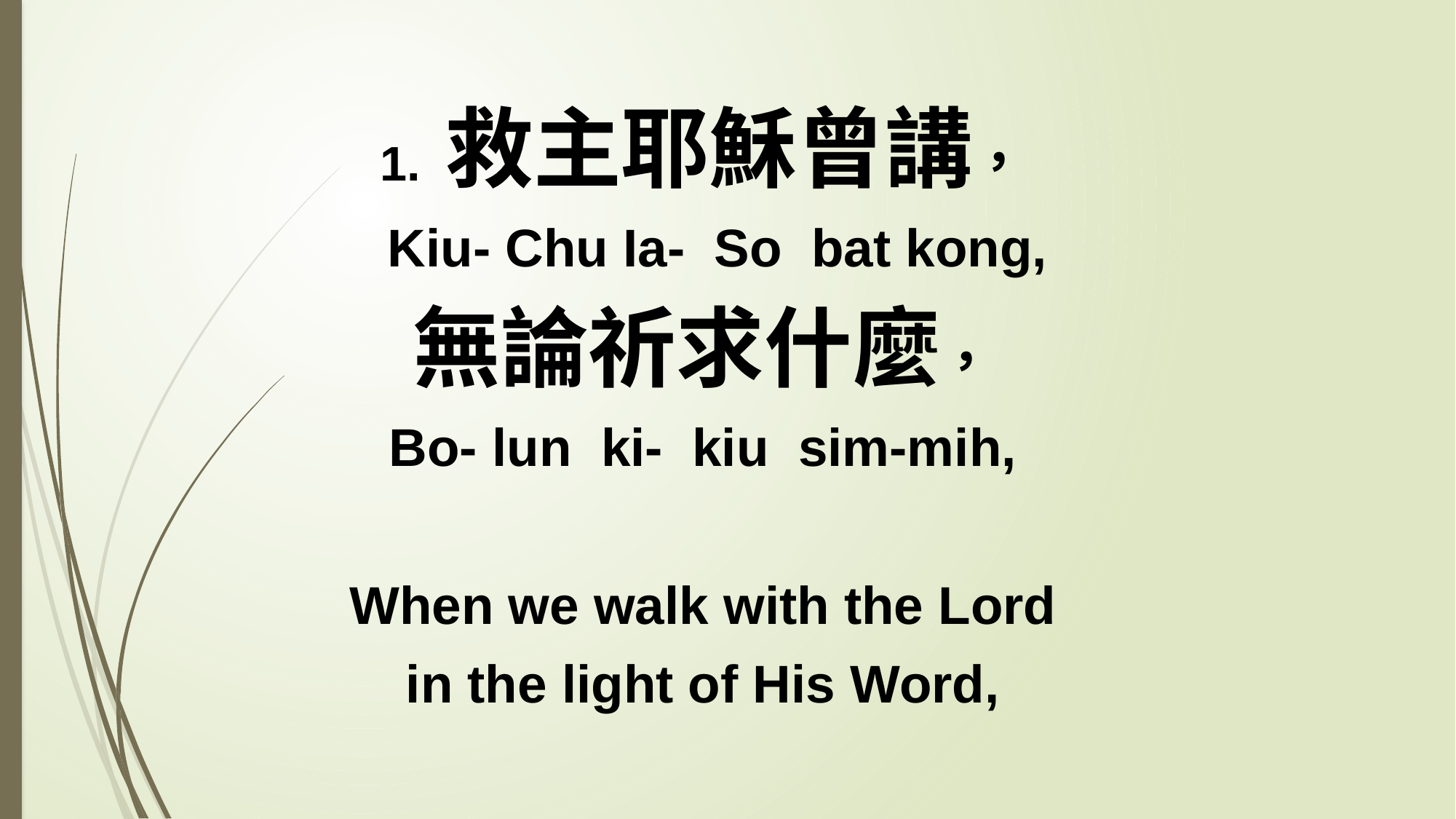

1. 救主耶穌曾講，
  Kiu- Chu Ia-  So  bat kong,
無論祈求什麼，
Bo- lun  ki-  kiu  sim-mih,

When we walk with the Lord
in the light of His Word,